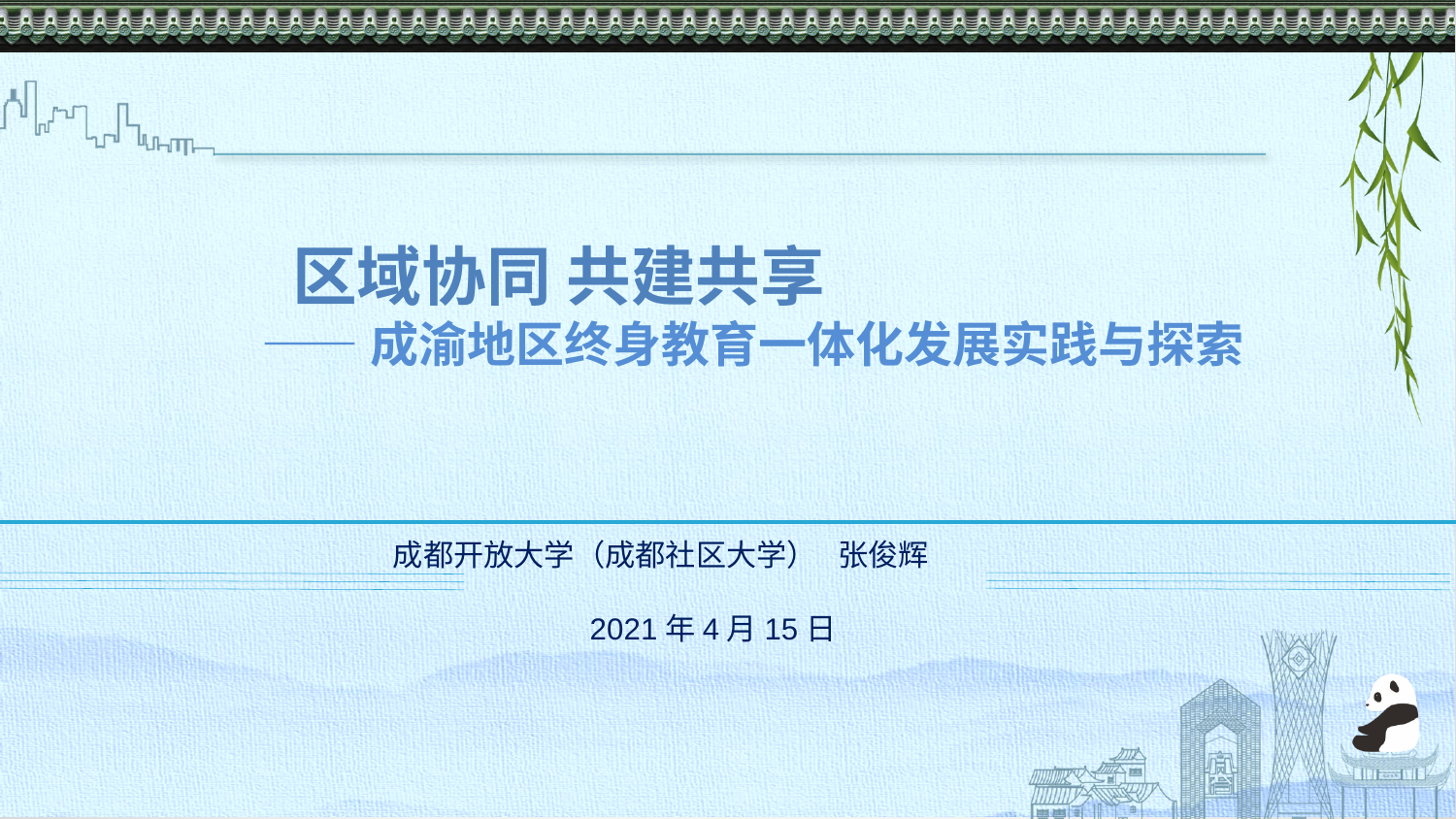

区域协同 共建共享
    ——成渝地区终身教育一体化发展实践与探索
        成都开放大学（成都社区大学）   张俊辉
  2021年4月15日